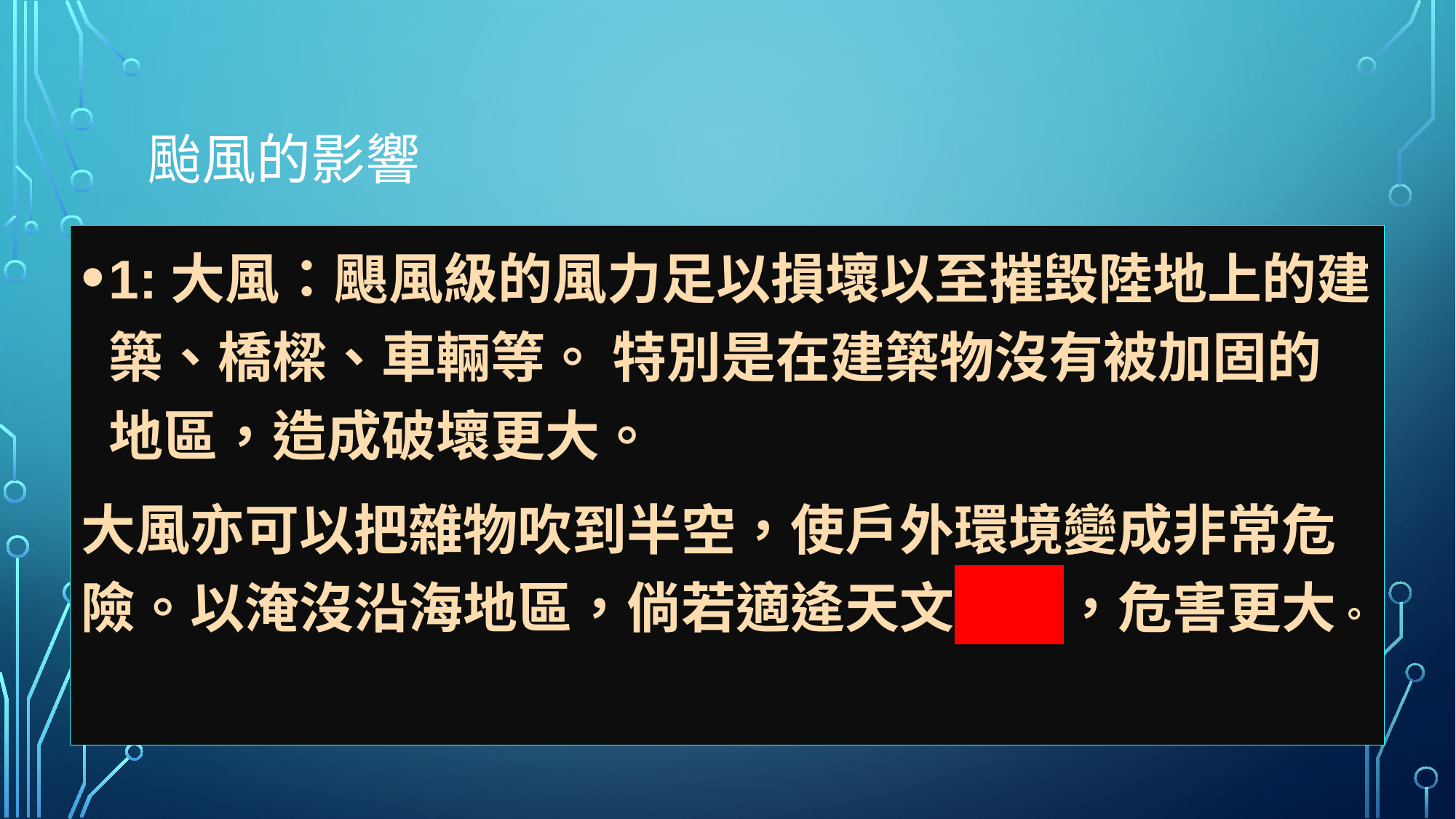

# 颱風的影響
1:大風：颶風級的風力足以損壞以至摧毀陸地上的建築、橋樑、車輛等。 特別是在建築物沒有被加固的地區，造成破壞更大。
大風亦可以把雜物吹到半空，使戶外環境變成非常危險。以淹沒沿海地區，倘若適逄天文高潮，危害更大。